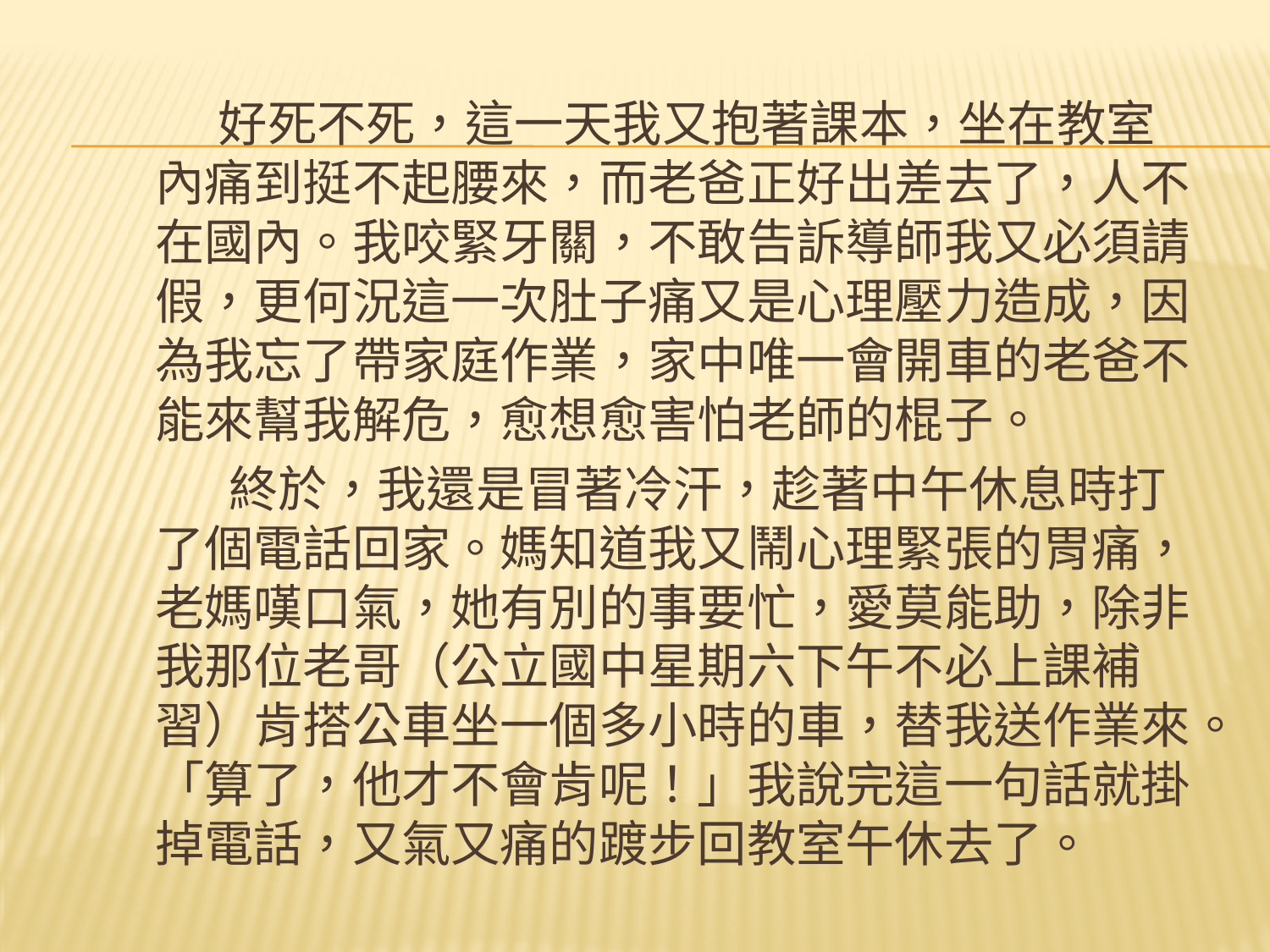

好死不死，這一天我又抱著課本，坐在教室內痛到挺不起腰來，而老爸正好出差去了，人不在國內。我咬緊牙關，不敢告訴導師我又必須請假，更何況這一次肚子痛又是心理壓力造成，因為我忘了帶家庭作業，家中唯一會開車的老爸不能來幫我解危，愈想愈害怕老師的棍子。
          終於，我還是冒著冷汗，趁著中午休息時打了個電話回家。媽知道我又鬧心理緊張的胃痛，老媽嘆口氣，她有別的事要忙，愛莫能助，除非我那位老哥（公立國中星期六下午不必上課補習）肯搭公車坐一個多小時的車，替我送作業來。「算了，他才不會肯呢！」我說完這一句話就掛掉電話，又氣又痛的踱步回教室午休去了。
#